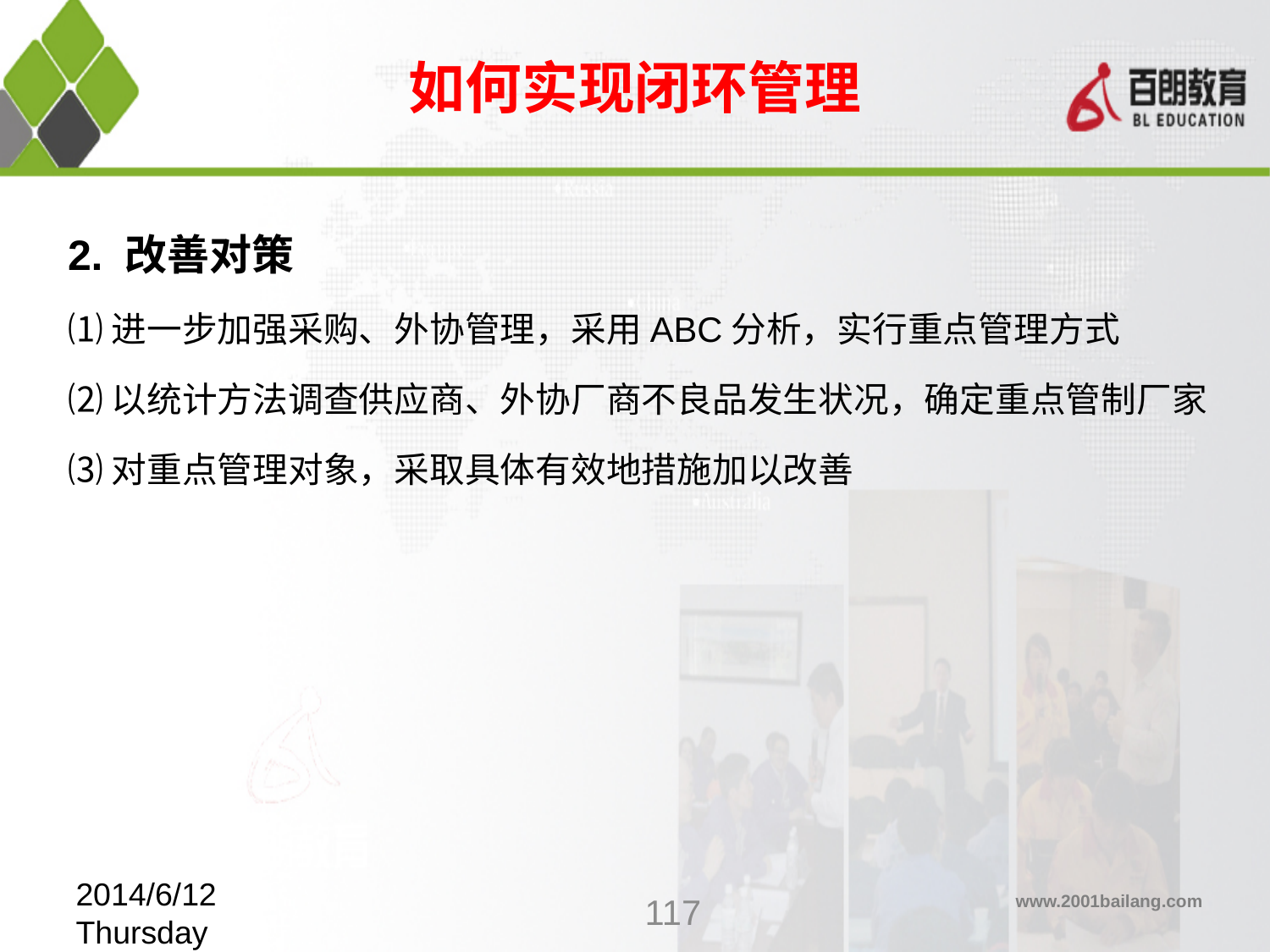

如何实现闭环管理
# 2. 改善对策
⑴进一步加强采购、外协管理，采用ABC分析，实行重点管理方式
⑵以统计方法调查供应商、外协厂商不良品发生状况，确定重点管制厂家
⑶对重点管理对象，采取具体有效地措施加以改善

2014/6/12 Thursday
117